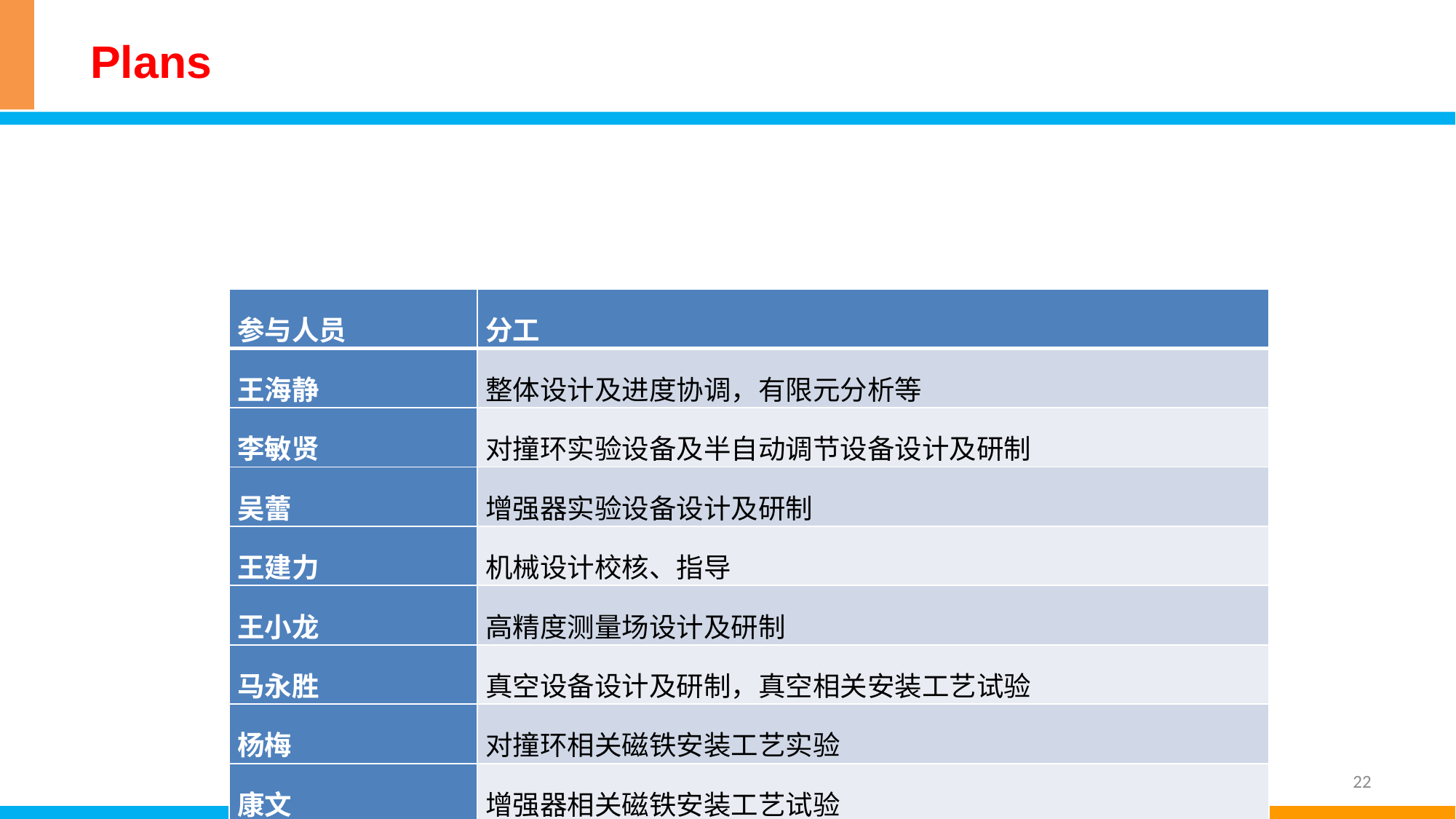

# Plans
| 参与人员 | 分工 |
| --- | --- |
| 王海静 | 整体设计及进度协调，有限元分析等 |
| 李敏贤 | 对撞环实验设备及半自动调节设备设计及研制 |
| 吴蕾 | 增强器实验设备设计及研制 |
| 王建力 | 机械设计校核、指导 |
| 王小龙 | 高精度测量场设计及研制 |
| 马永胜 | 真空设备设计及研制，真空相关安装工艺试验 |
| 杨梅 | 对撞环相关磁铁安装工艺实验 |
| 康文 | 增强器相关磁铁安装工艺试验 |
22